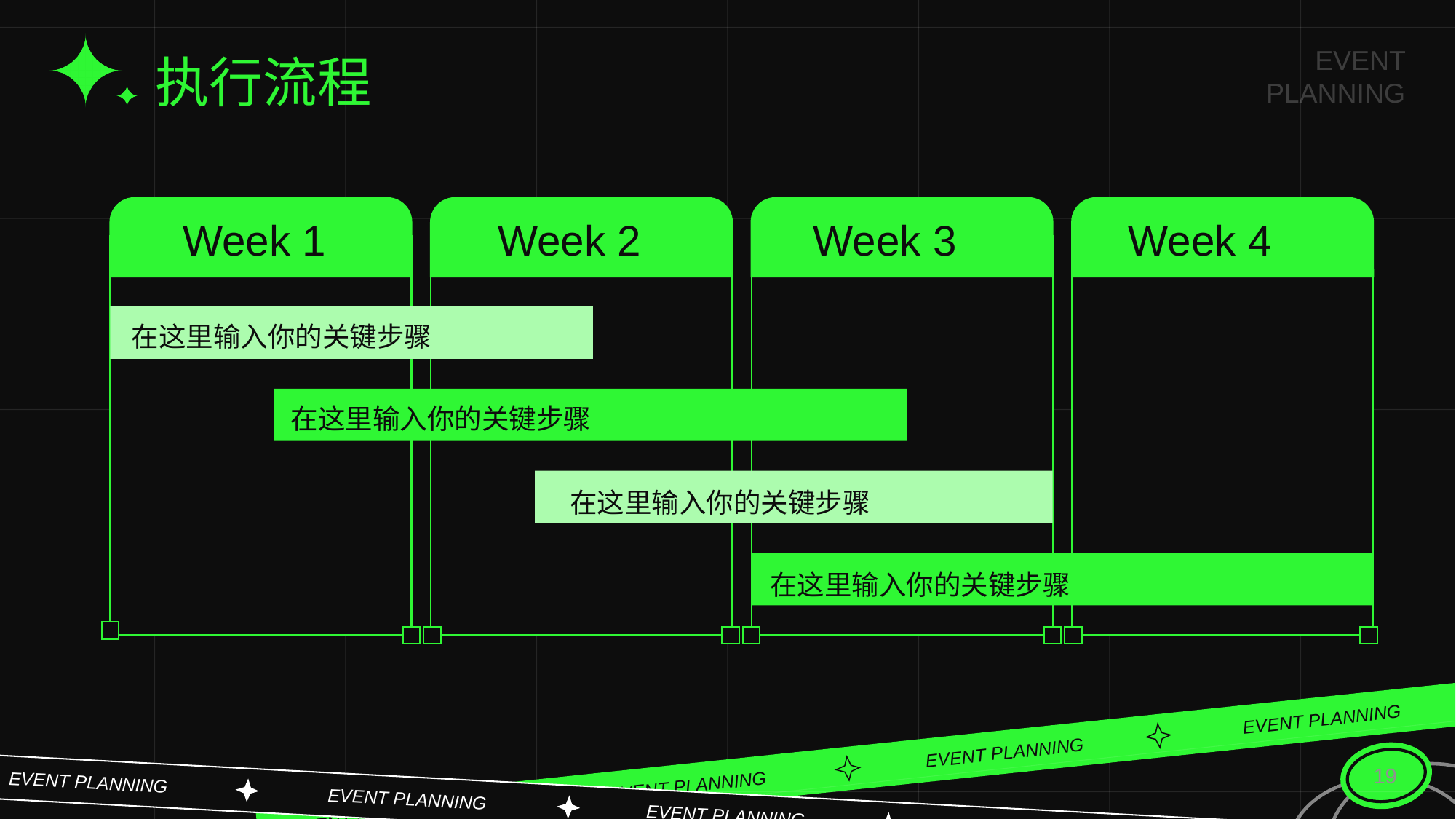

# 执行流程

Week 1
Week 2
Week 3
Week 4

在这里输入你的关键步骤

在这里输入你的关键步骤

在这里输入你的关键步骤

在这里输入你的关键步骤

19